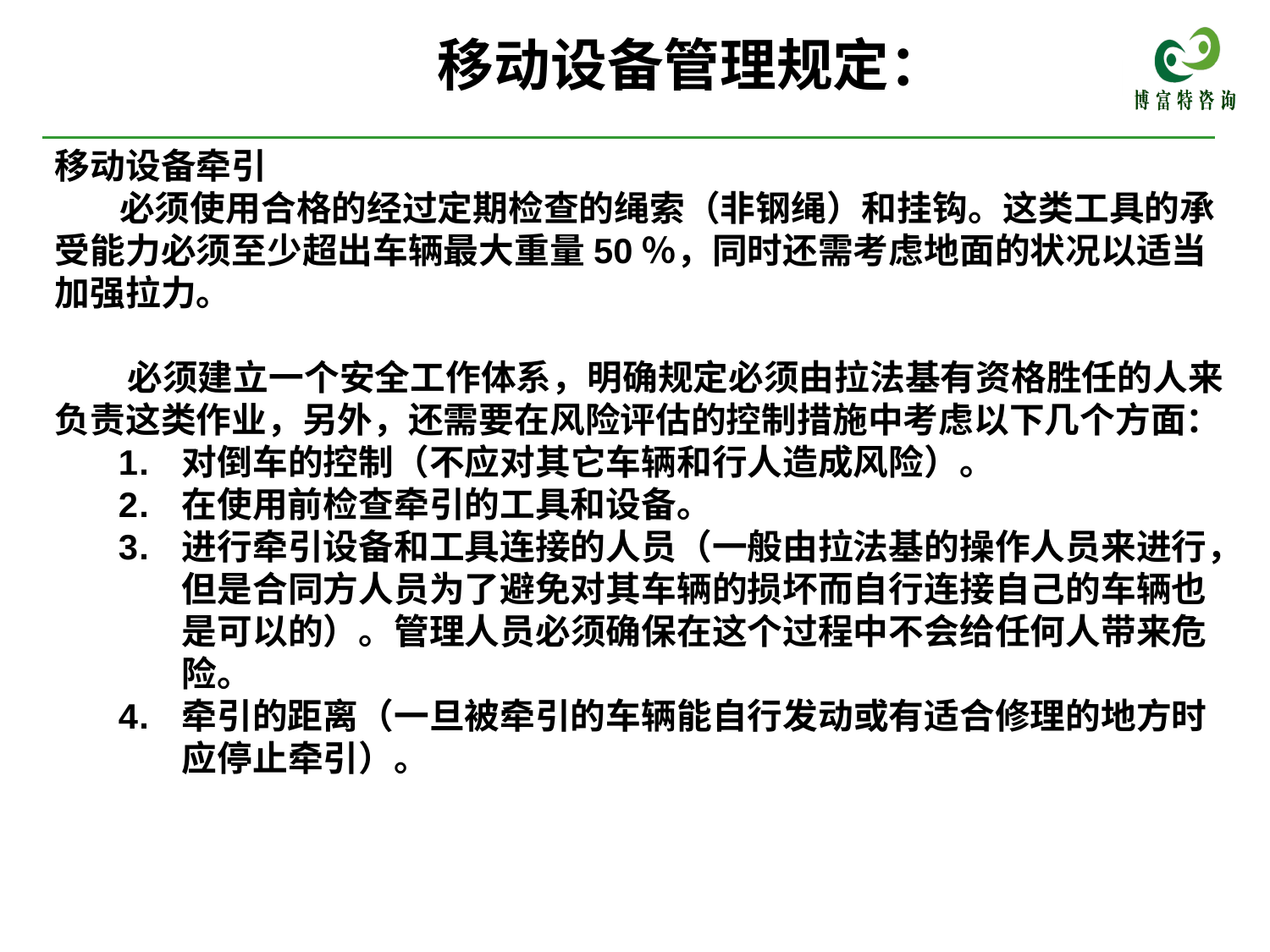

# 移动设备管理规定：
移动设备牵引
       必须使用合格的经过定期检查的绳索（非钢绳）和挂钩。这类工具的承受能力必须至少超出车辆最大重量50％，同时还需考虑地面的状况以适当加强拉力。

        必须建立一个安全工作体系，明确规定必须由拉法基有资格胜任的人来负责这类作业，另外，还需要在风险评估的控制措施中考虑以下几个方面：
对倒车的控制（不应对其它车辆和行人造成风险）。
在使用前检查牵引的工具和设备。
进行牵引设备和工具连接的人员（一般由拉法基的操作人员来进行，但是合同方人员为了避免对其车辆的损坏而自行连接自己的车辆也是可以的）。管理人员必须确保在这个过程中不会给任何人带来危险。
牵引的距离（一旦被牵引的车辆能自行发动或有适合修理的地方时应停止牵引）。

17